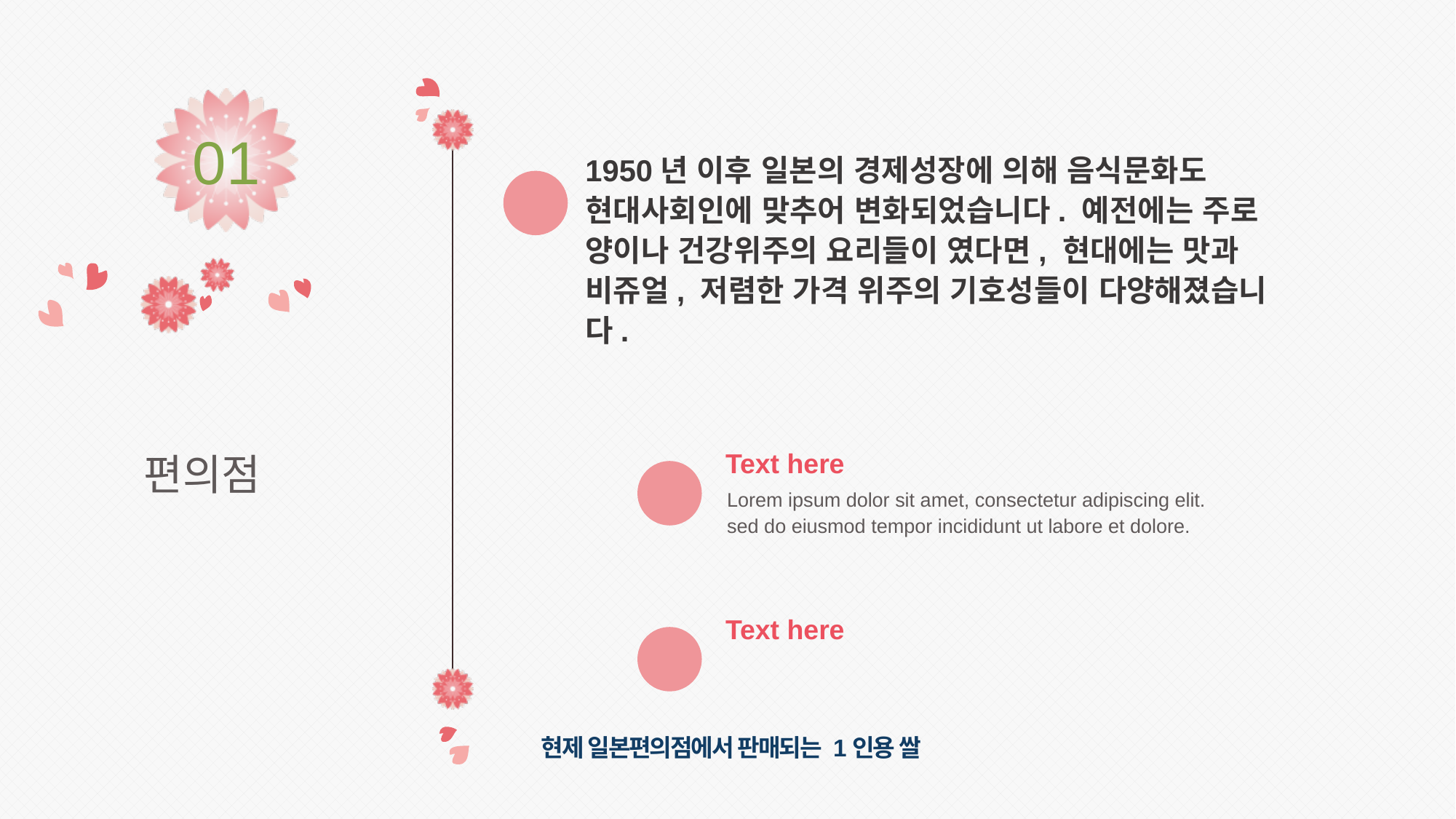

01
1950년 이후 일본의 경제성장에 의해 음식문화도 현대사회인에 맞추어 변화되었습니다. 예전에는 주로 양이나 건강위주의 요리들이 였다면, 현대에는 맛과 비쥬얼, 저렴한 가격 위주의 기호성들이 다양해졌습니다.

      편의점
Text here

Lorem ipsum dolor sit amet, consectetur adipiscing elit.
sed do eiusmod tempor incididunt ut labore et dolore.
Text here

            현제 일본편의점에서 판매되는 1인용 쌀